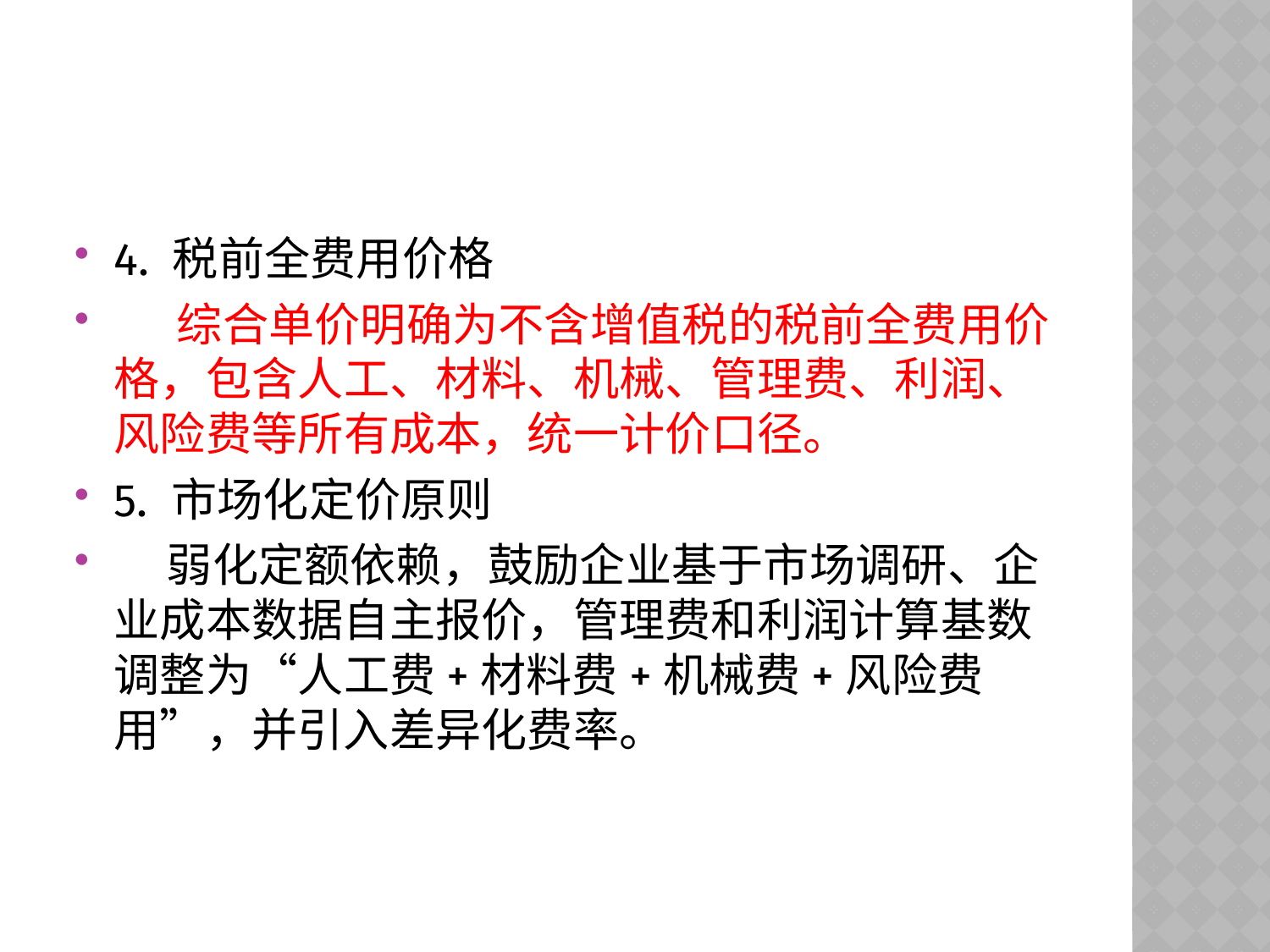

#
4. 税前全费用价格
     综合单价明确为不含增值税的税前全费用价格，包含人工、材料、机械、管理费、利润、风险费等所有成本，统一计价口径。
5. 市场化定价原则
    弱化定额依赖，鼓励企业基于市场调研、企业成本数据自主报价，管理费和利润计算基数调整为“人工费+材料费+机械费+风险费用”，并引入差异化费率。